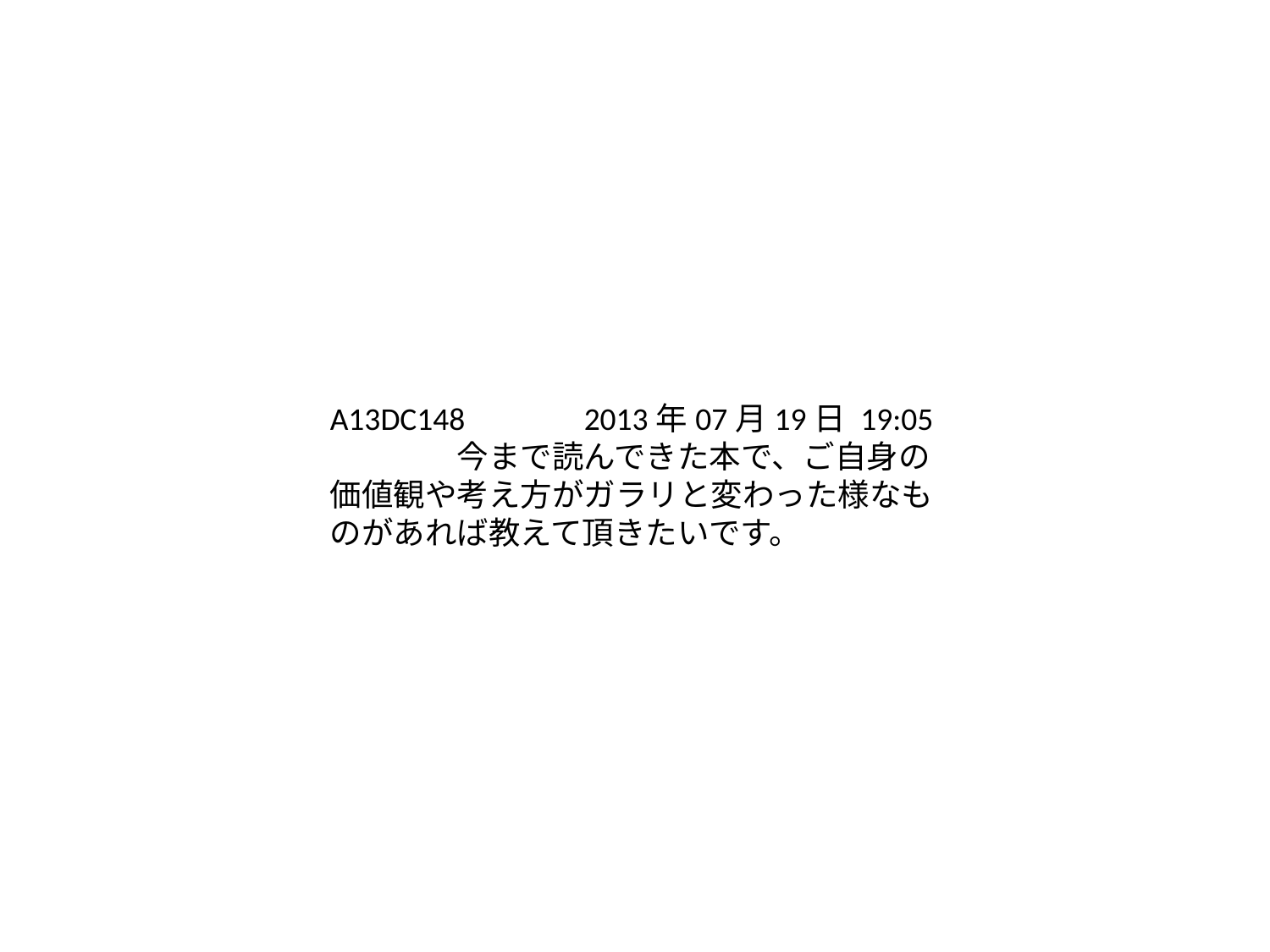

A13DC148	2013年07月19日 19:05	今まで読んできた本で、ご自身の価値観や考え方がガラリと変わった様なものがあれば教えて頂きたいです。